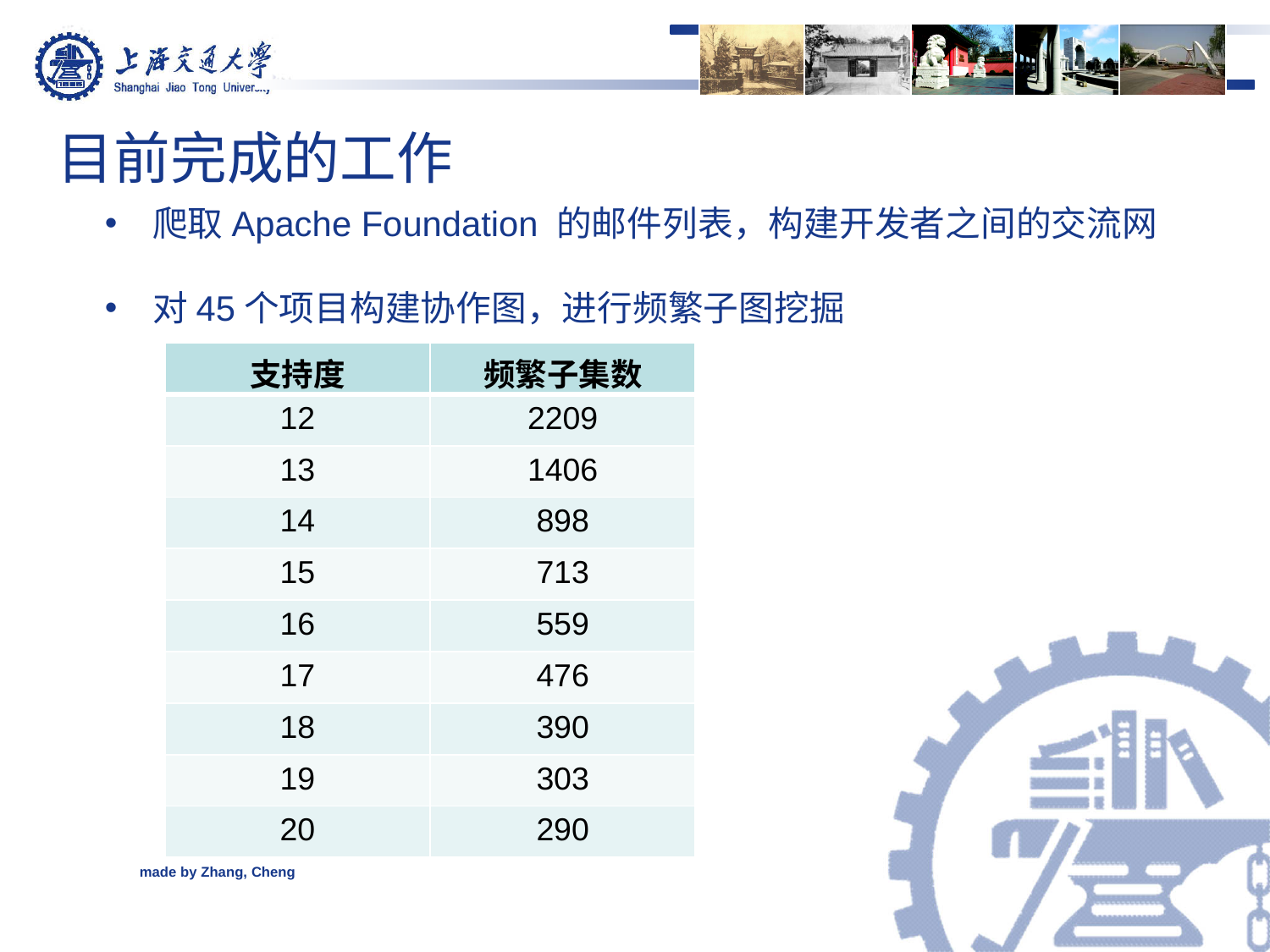

目前完成的工作
爬取Apache Foundation 的邮件列表，构建开发者之间的交流网

对45个项目构建协作图，进行频繁子图挖掘

| 支持度 | 频繁子集数 |
| --- | --- |
| 12 | 2209 |
| 13 | 1406 |
| 14 | 898 |
| 15 | 713 |
| 16 | 559 |
| 17 | 476 |
| 18 | 390 |
| 19 | 303 |
| 20 | 290 |
made by Zhang, Cheng